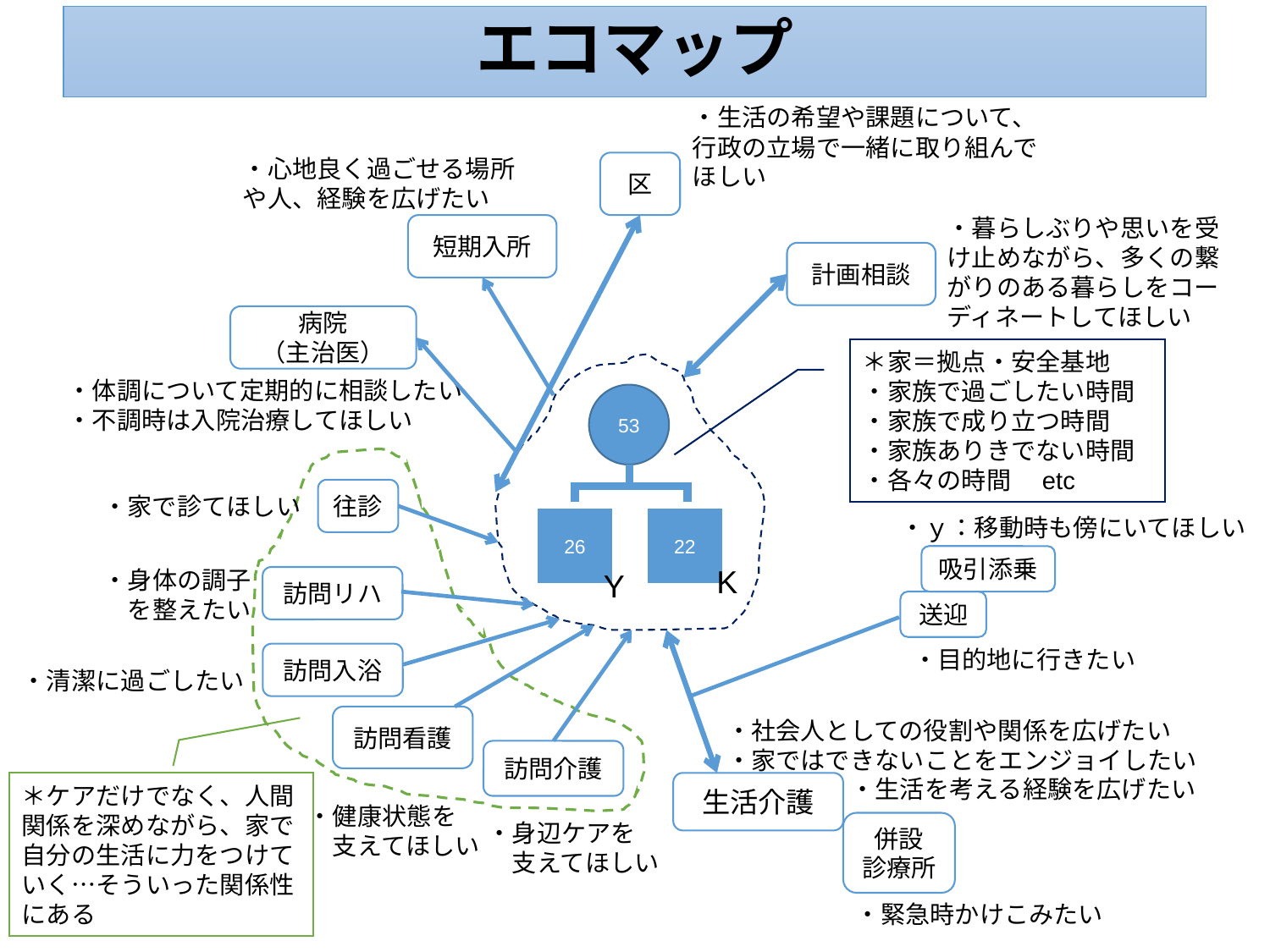

エコマップ
・生活の希望や課題について、行政の立場で一緒に取り組んでほしい
・心地良く過ごせる場所や人、経験を広げたい
区
・暮らしぶりや思いを受け止めながら、多くの繋がりのある暮らしをコーディネートしてほしい
短期入所
計画相談
病院
（主治医）
＊家＝拠点・安全基地
・家族で過ごしたい時間
・家族で成り立つ時間
・家族ありきでない時間
・各々の時間　etc

・体調について定期的に相談したい
・不調時は入院治療してほしい
53

往診
・家で診てほしい
・ｙ：移動時も傍にいてほしい
26
22
吸引添乗
K
・身体の調子
　を整えたい
Y
訪問リハ
送迎
・目的地に行きたい
訪問入浴
・清潔に過ごしたい
訪問看護
・社会人としての役割や関係を広げたい
・家ではできないことをエンジョイしたい
　　　　　・生活を考える経験を広げたい
訪問介護
＊ケアだけでなく、人間関係を深めながら、家で自分の生活に力をつけていく…そういった関係性にある
生活介護
・健康状態を
　支えてほしい
・身辺ケアを
　支えてほしい
併設
診療所
・緊急時かけこみたい